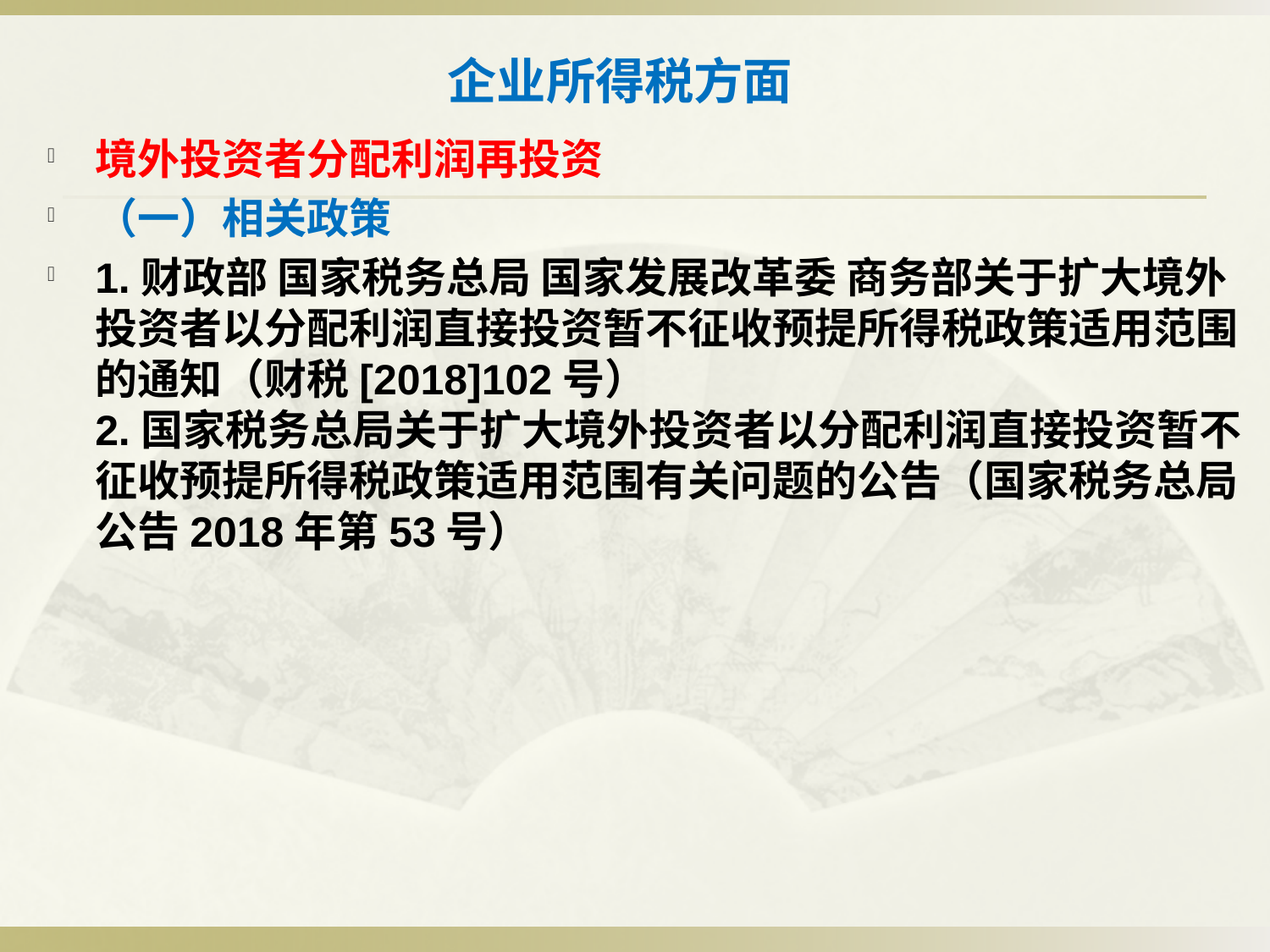

# 企业所得税方面
境外投资者分配利润再投资
（一）相关政策
1.财政部 国家税务总局 国家发展改革委 商务部关于扩大境外投资者以分配利润直接投资暂不征收预提所得税政策适用范围的通知（财税[2018]102号）
2.国家税务总局关于扩大境外投资者以分配利润直接投资暂不征收预提所得税政策适用范围有关问题的公告（国家税务总局公告2018年第53号）